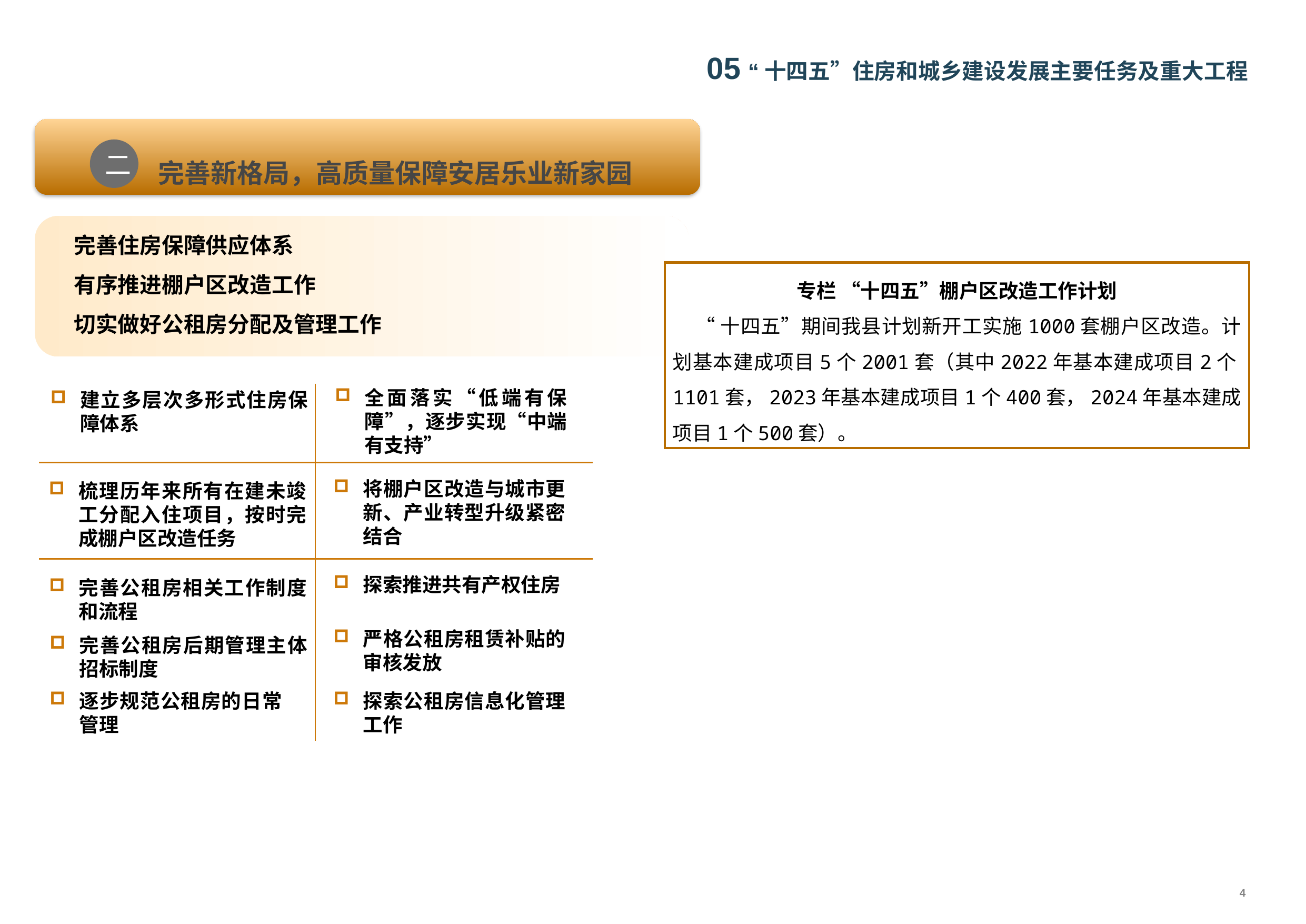

05 “十四五”住房和城乡建设发展主要任务及重大工程

完善新格局，高质量保障安居乐业新家园
二
完善住房保障供应体系
有序推进棚户区改造工作
切实做好公租房分配及管理工作

专栏 “十四五”棚户区改造工作计划
“十四五”期间我县计划新开工实施1000套棚户区改造。计划基本建成项目5个2001套（其中2022年基本建成项目2个1101套，2023年基本建成项目1个400套，2024年基本建成项目1个500套）。
全面落实“低端有保障”，逐步实现“中端有支持”
建立多层次多形式住房保障体系
将棚户区改造与城市更新、产业转型升级紧密结合
梳理历年来所有在建未竣工分配入住项目，按时完成棚户区改造任务
探索推进共有产权住房
完善公租房相关工作制度和流程
严格公租房租赁补贴的审核发放
完善公租房后期管理主体招标制度
逐步规范公租房的日常管理
探索公租房信息化管理工作